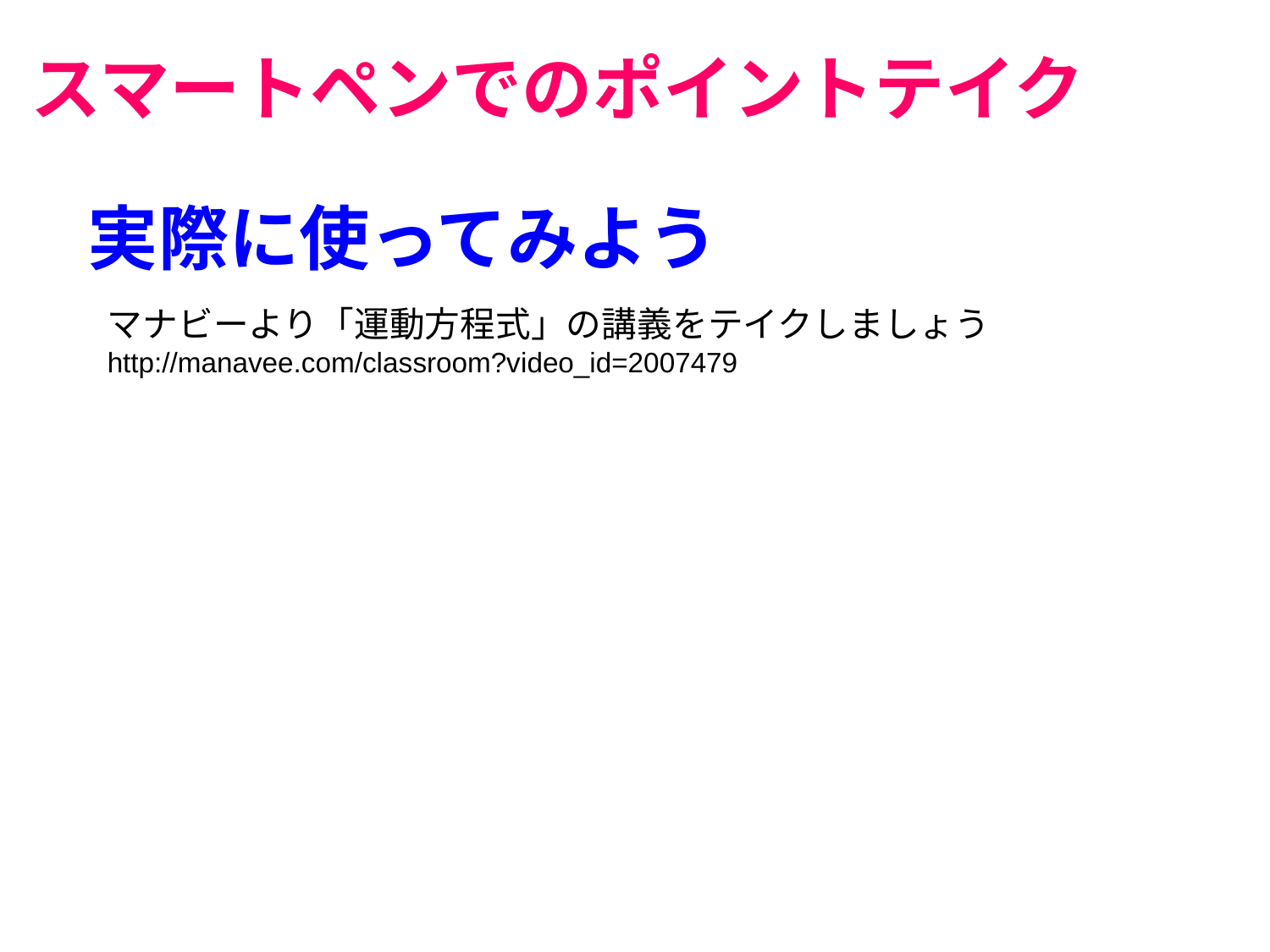

スマートペンでのポイントテイク
# 実際に使ってみよう
マナビーより「運動方程式」の講義をテイクしましょう
http://manavee.com/classroom?video_id=2007479